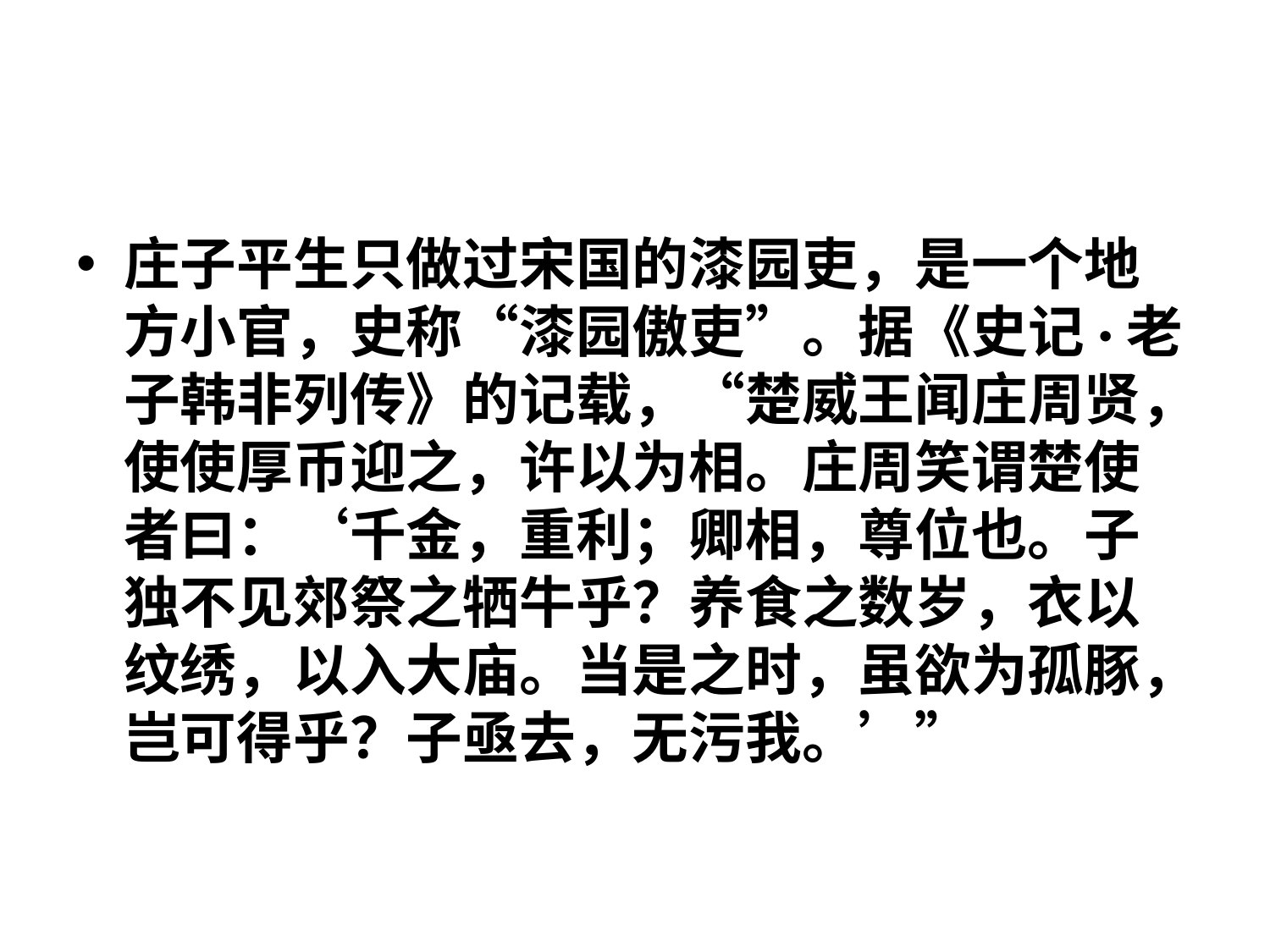

#
庄子平生只做过宋国的漆园吏，是一个地方小官，史称“漆园傲吏”。据《史记·老子韩非列传》的记载，“楚威王闻庄周贤，使使厚币迎之，许以为相。庄周笑谓楚使者曰：‘千金，重利；卿相，尊位也。子独不见郊祭之牺牛乎？养食之数岁，衣以纹绣，以入大庙。当是之时，虽欲为孤豚，岂可得乎？子亟去，无污我。’”